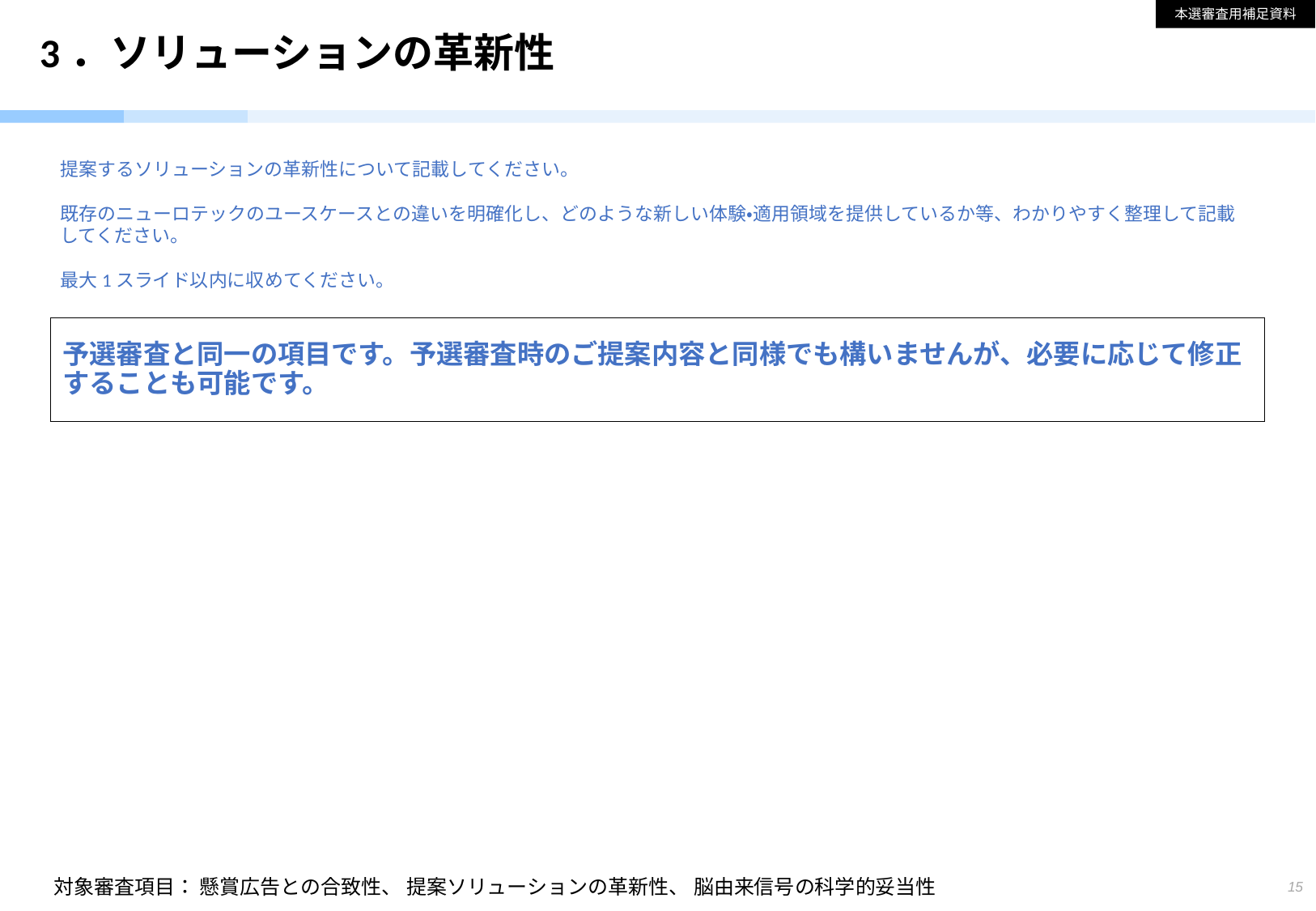

本選審査用補足資料
# 3．ソリューションの革新性
提案するソリューションの革新性について記載してください。

既存のニューロテックのユースケースとの違いを明確化し、どのような新しい体験・適用領域を提供しているか等、わかりやすく整理して記載してください。

最大1スライド以内に収めてください。
予選審査と同一の項目です。予選審査時のご提案内容と同様でも構いませんが、必要に応じて修正することも可能です。
対象審査項目： 懸賞広告との合致性、 提案ソリューションの革新性、 脳由来信号の科学的妥当性
15